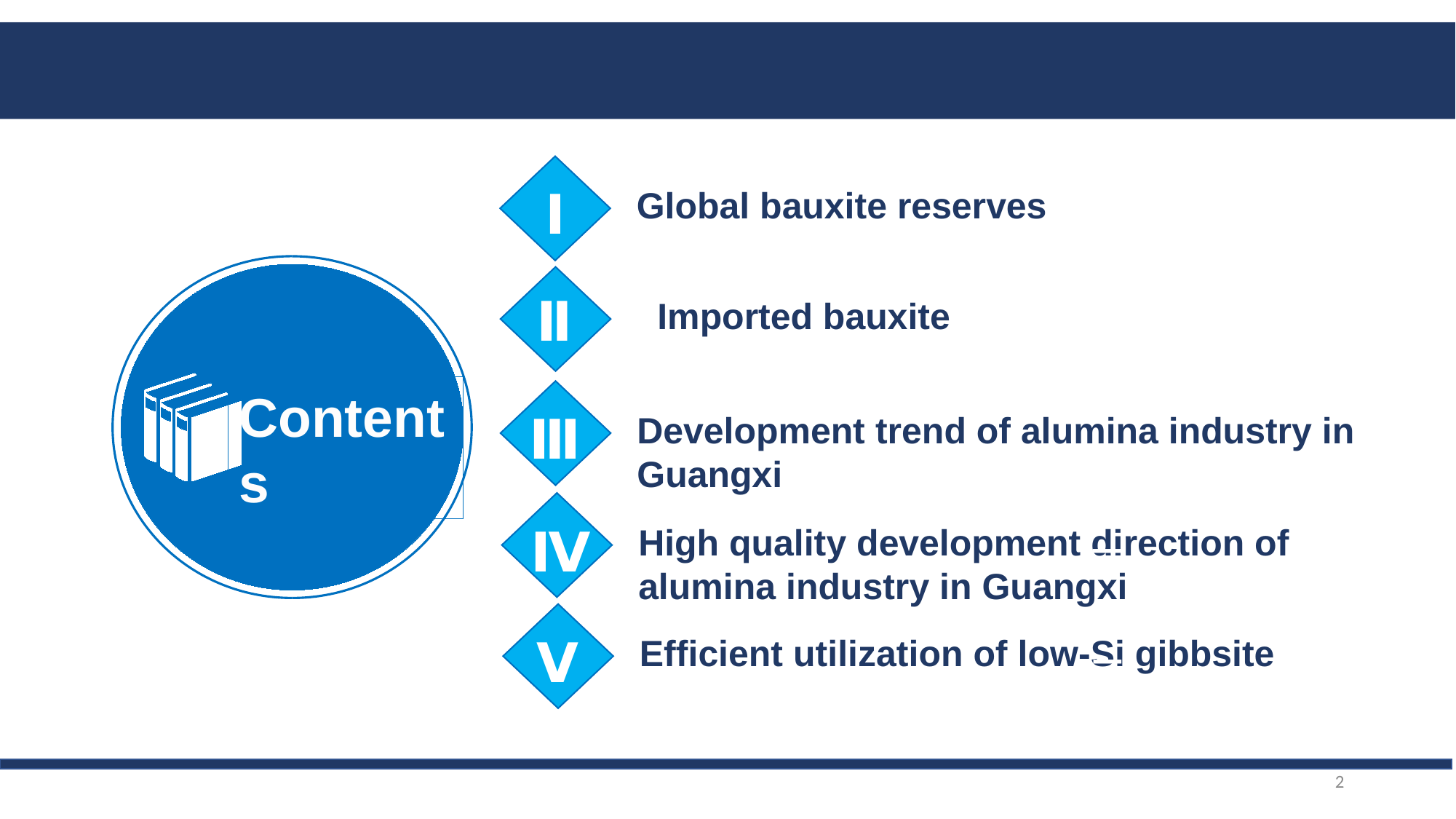

一
Global bauxite reserves
Ⅰ

Contents

一
  Imported bauxite
Ⅱ

Development trend of alumina industry in Guangxi
Ⅲ

一
High quality development direction of alumina industry in Guangxi
Ⅳ

一
Efficient utilization of low-Si gibbsite
Ⅴ
2